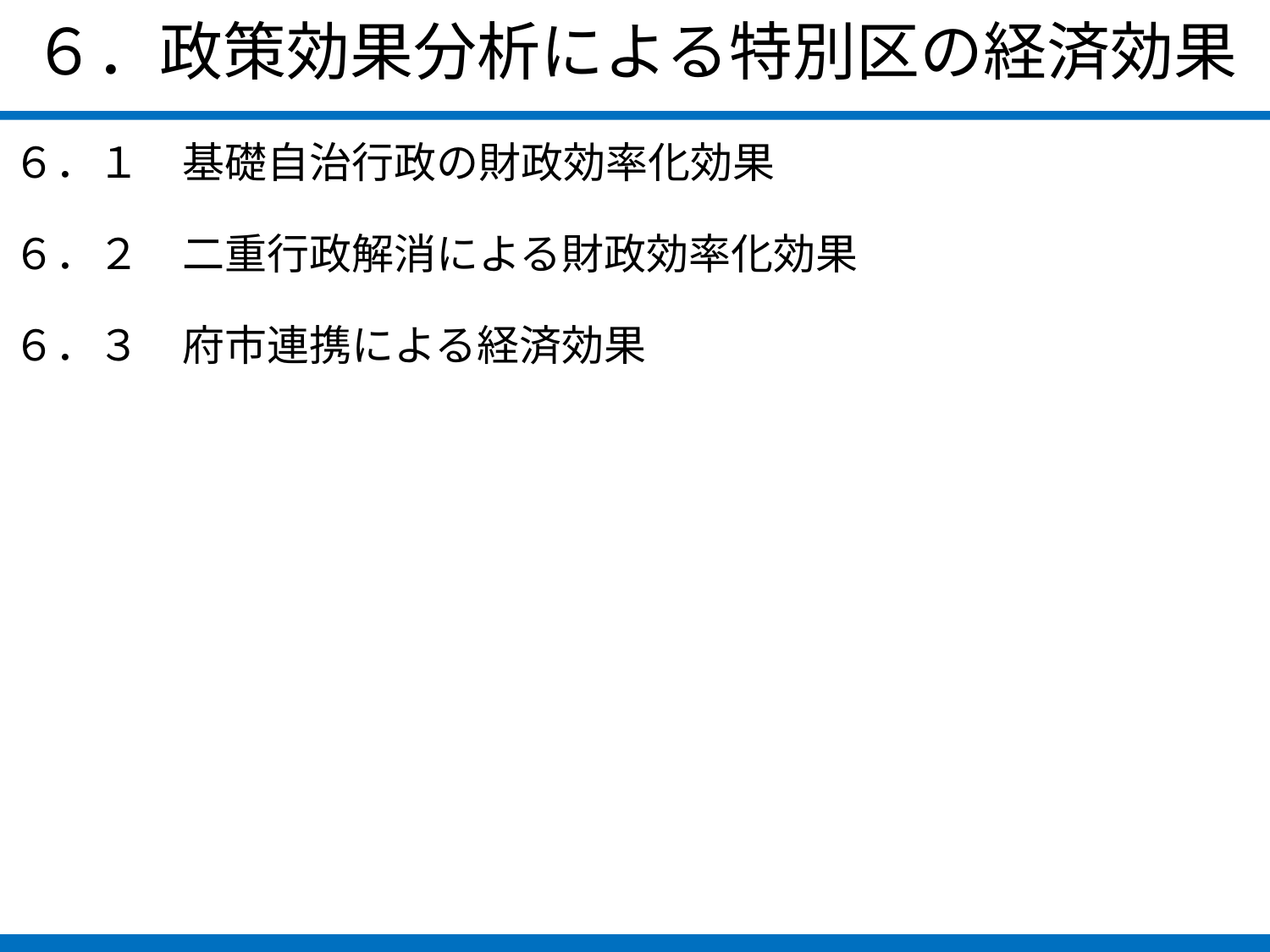

６．政策効果分析による特別区の経済効果

６．１　基礎自治行政の財政効率化効果

６．２　二重行政解消による財政効率化効果

６．３　府市連携による経済効果